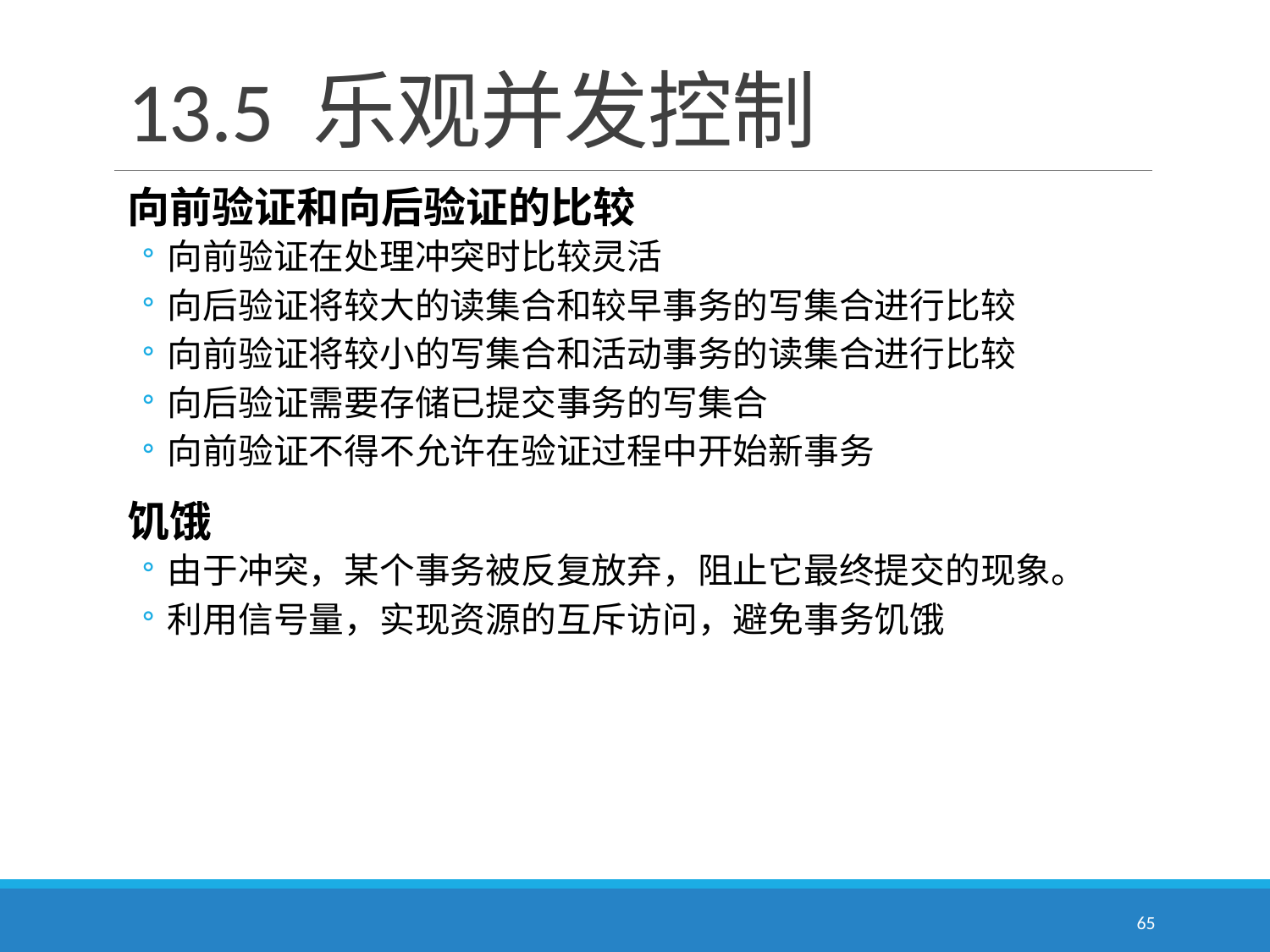

# 13.5 乐观并发控制
向前验证和向后验证的比较
向前验证在处理冲突时比较灵活
向后验证将较大的读集合和较早事务的写集合进行比较
向前验证将较小的写集合和活动事务的读集合进行比较
向后验证需要存储已提交事务的写集合
向前验证不得不允许在验证过程中开始新事务
饥饿
由于冲突，某个事务被反复放弃，阻止它最终提交的现象。
利用信号量，实现资源的互斥访问，避免事务饥饿

65